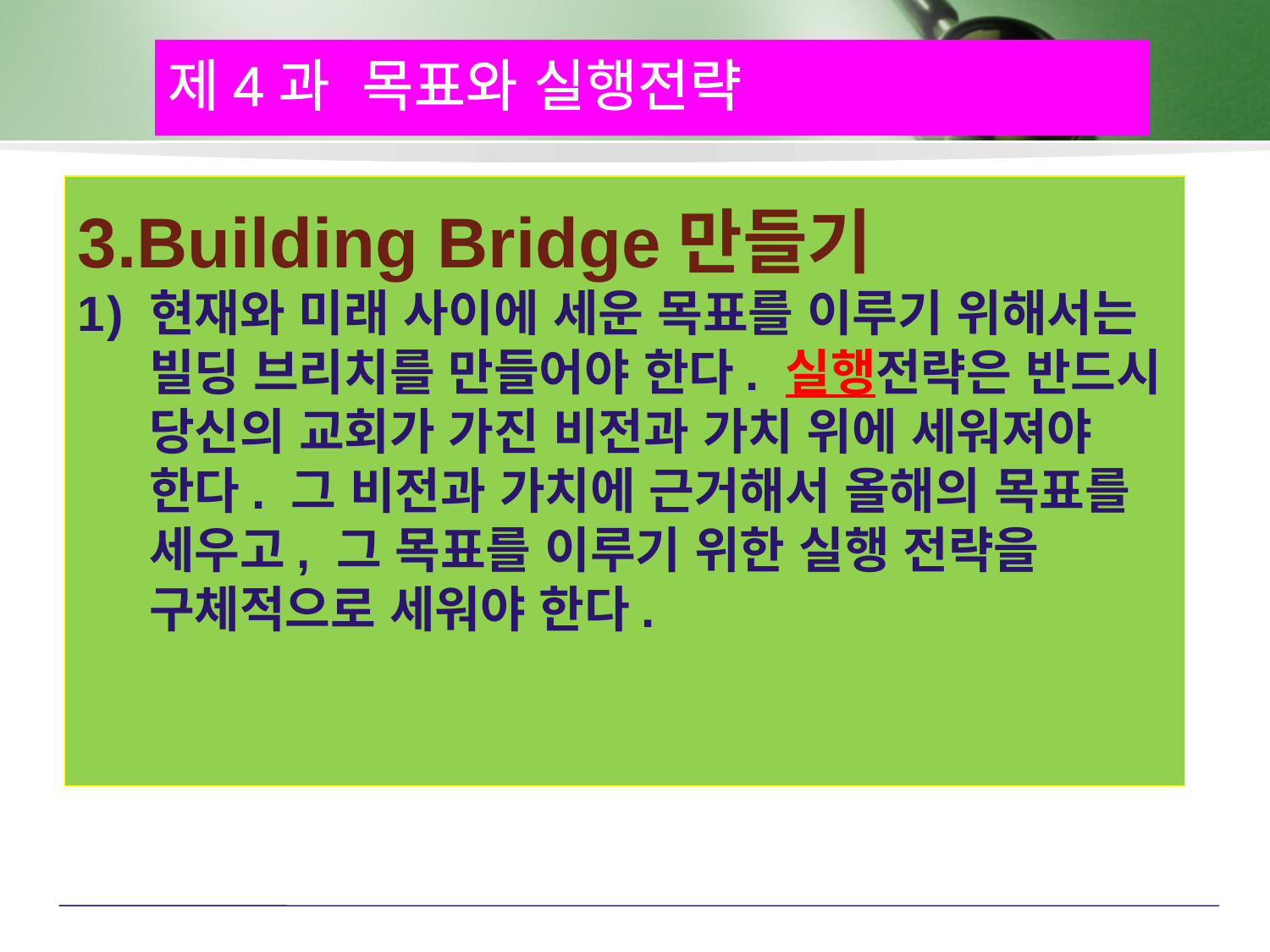

제4과  목표와 실행전략

3.Building Bridge만들기
현재와 미래 사이에 세운 목표를 이루기 위해서는 빌딩 브리치를 만들어야 한다. 실행전략은 반드시 당신의 교회가 가진 비전과 가치 위에 세워져야 한다. 그 비전과 가치에 근거해서 올해의 목표를 세우고, 그 목표를 이루기 위한 실행 전략을 구체적으로 세워야 한다.